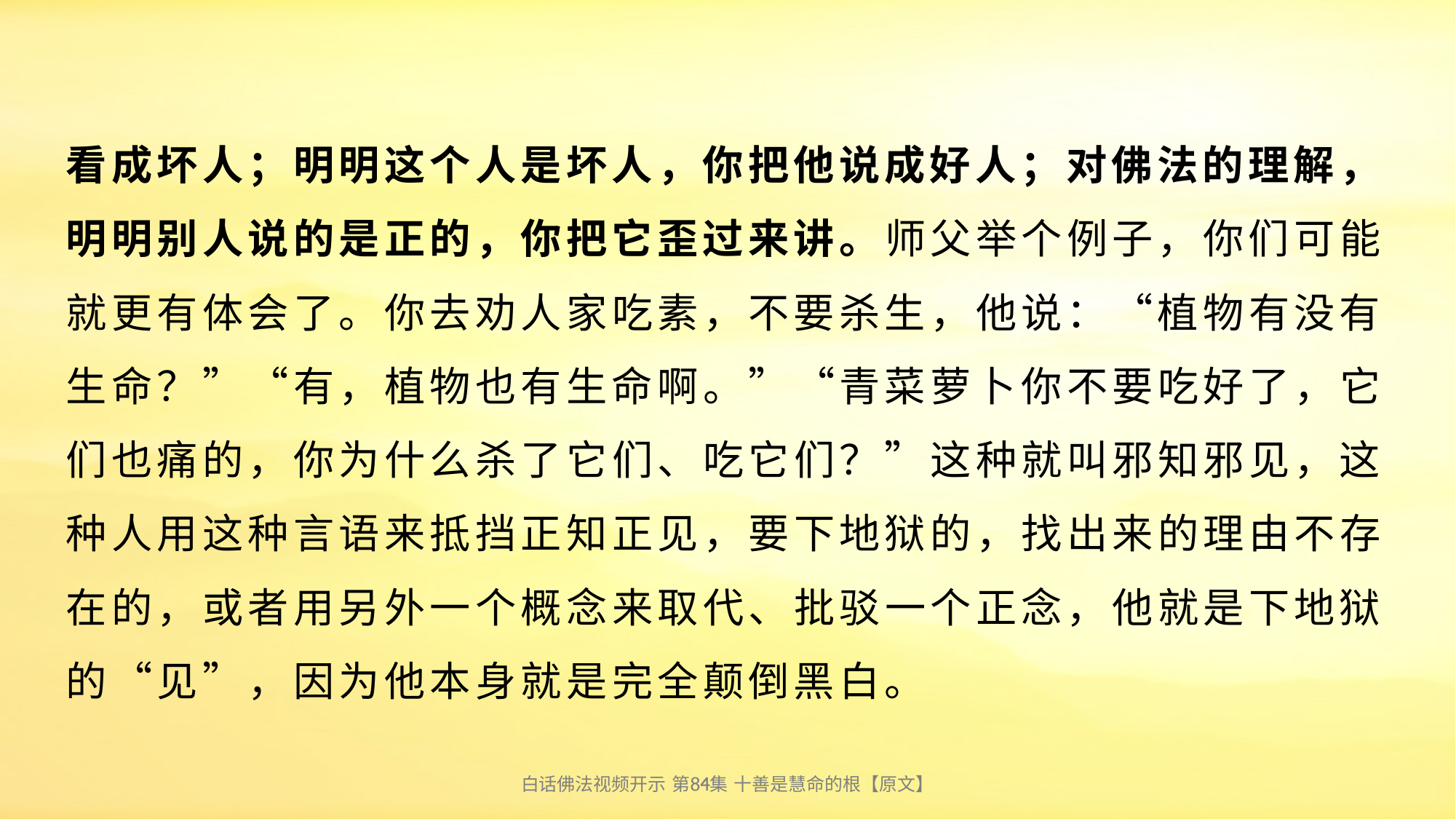

# 看成坏人；明明这个人是坏人，你把他说成好人；对佛法的理解，明明别人说的是正的，你把它歪过来讲。师父举个例子，你们可能就更有体会了。你去劝人家吃素，不要杀生，他说：“植物有没有生命？”“有，植物也有生命啊。”“青菜萝卜你不要吃好了，它们也痛的，你为什么杀了它们、吃它们？”这种就叫邪知邪见，这种人用这种言语来抵挡正知正见，要下地狱的，找出来的理由不存在的，或者用另外一个概念来取代、批驳一个正念，他就是下地狱的“见”，因为他本身就是完全颠倒黑白。
白话佛法视频开示 第84集 十善是慧命的根【原文】